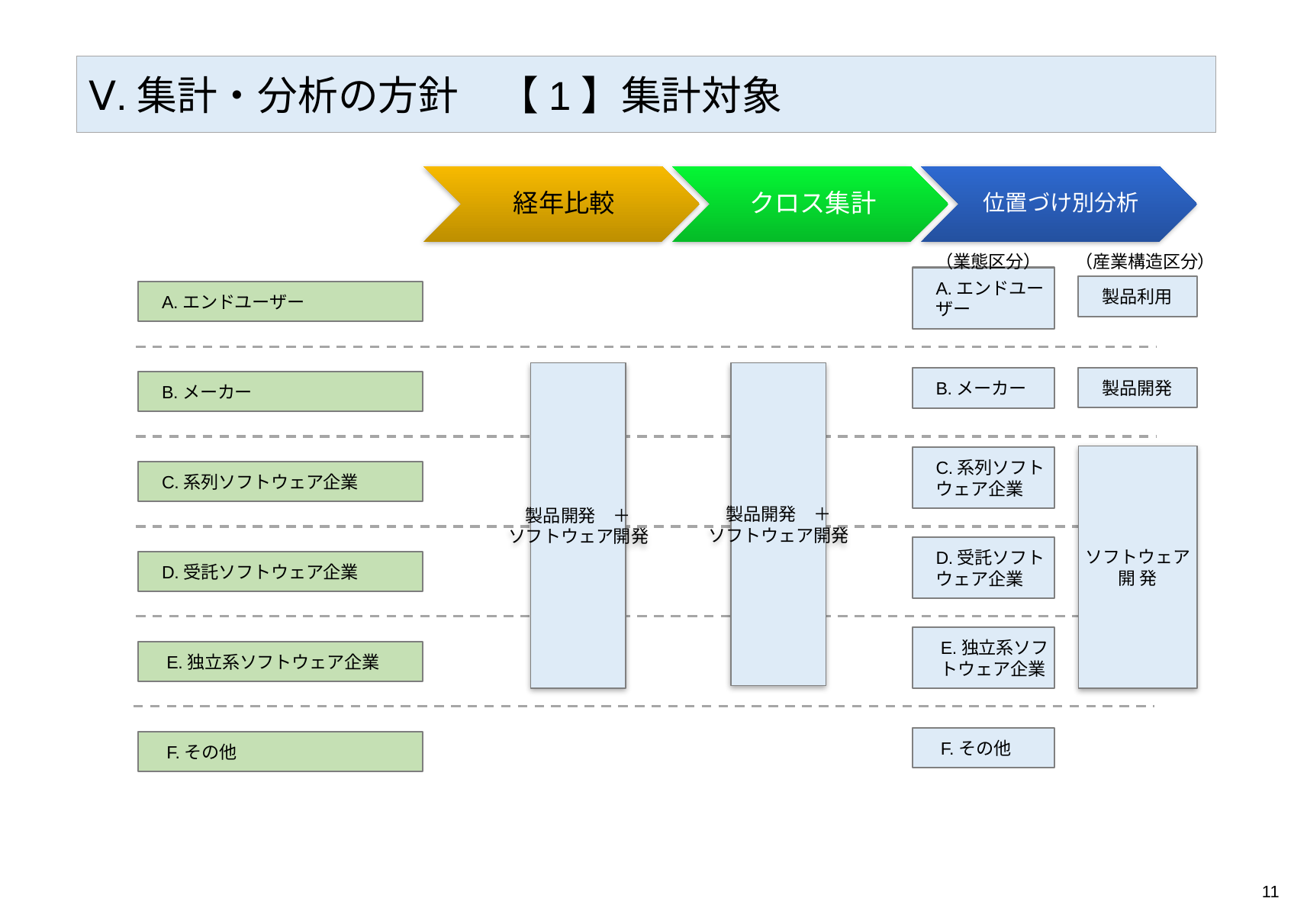

Ⅴ.集計・分析の方針　【1】集計対象
経年比較
クロス集計
位置づけ別分析
（業態区分）　　（産業構造区分）
製品利用
A.エンドユーザー
A.エンドユーザー
製品開発　＋
ソフトウェア開発
製品開発　＋
ソフトウェア開発
B.メーカー
製品開発
B.メーカー
C.系列ソフトウェア企業
ソフトウェア
開 発
C.系列ソフトウェア企業
D.受託ソフトウェア企業
D.受託ソフトウェア企業
E.独立系ソフトウェア企業
E.独立系ソフトウェア企業
F.その他
F.その他
11